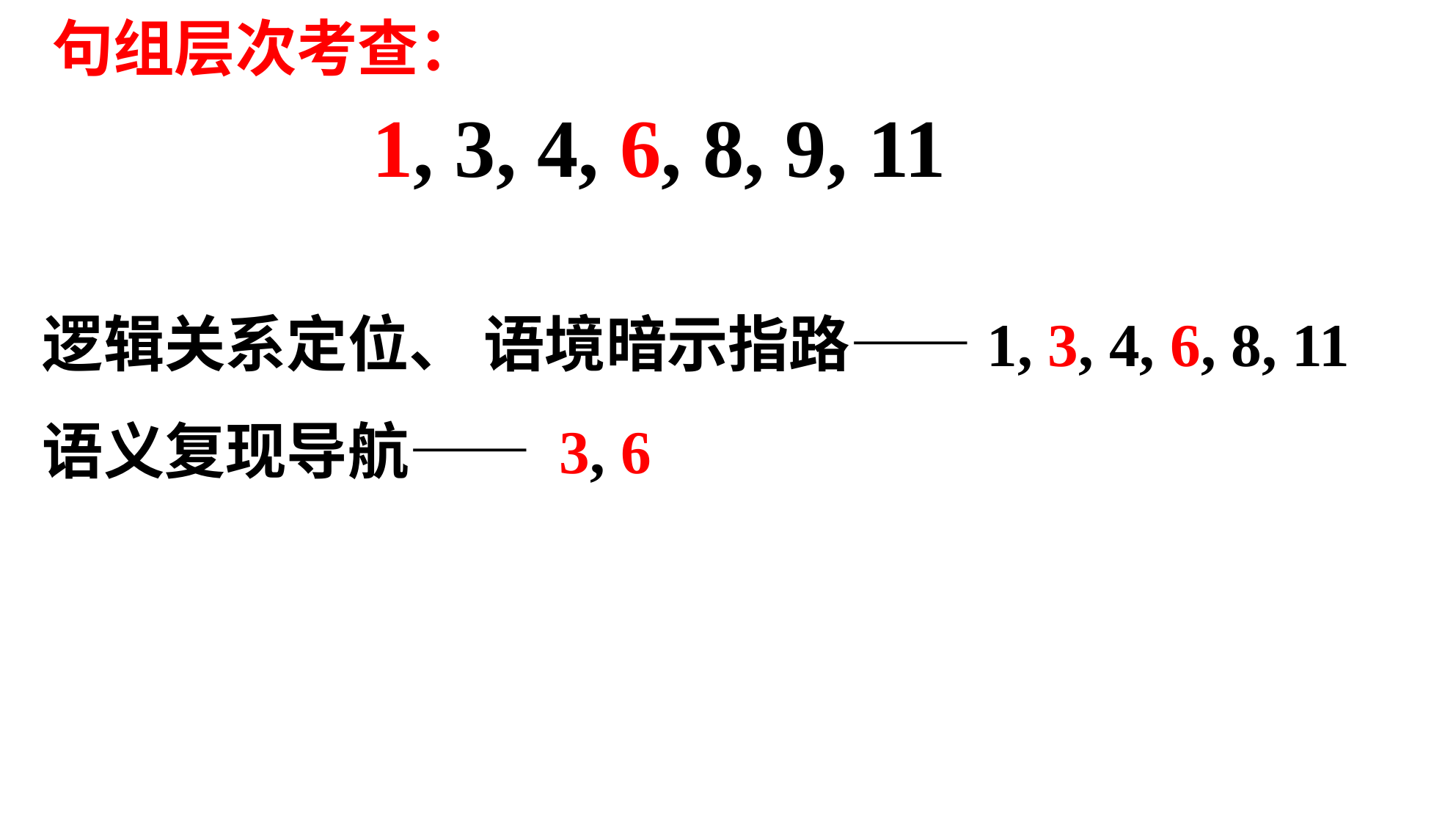

句组层次考查：
1, 3, 4, 6, 8, 9, 11

逻辑关系定位、 语境暗示指路——1, 3, 4, 6, 8, 11

语义复现导航—— 3, 6